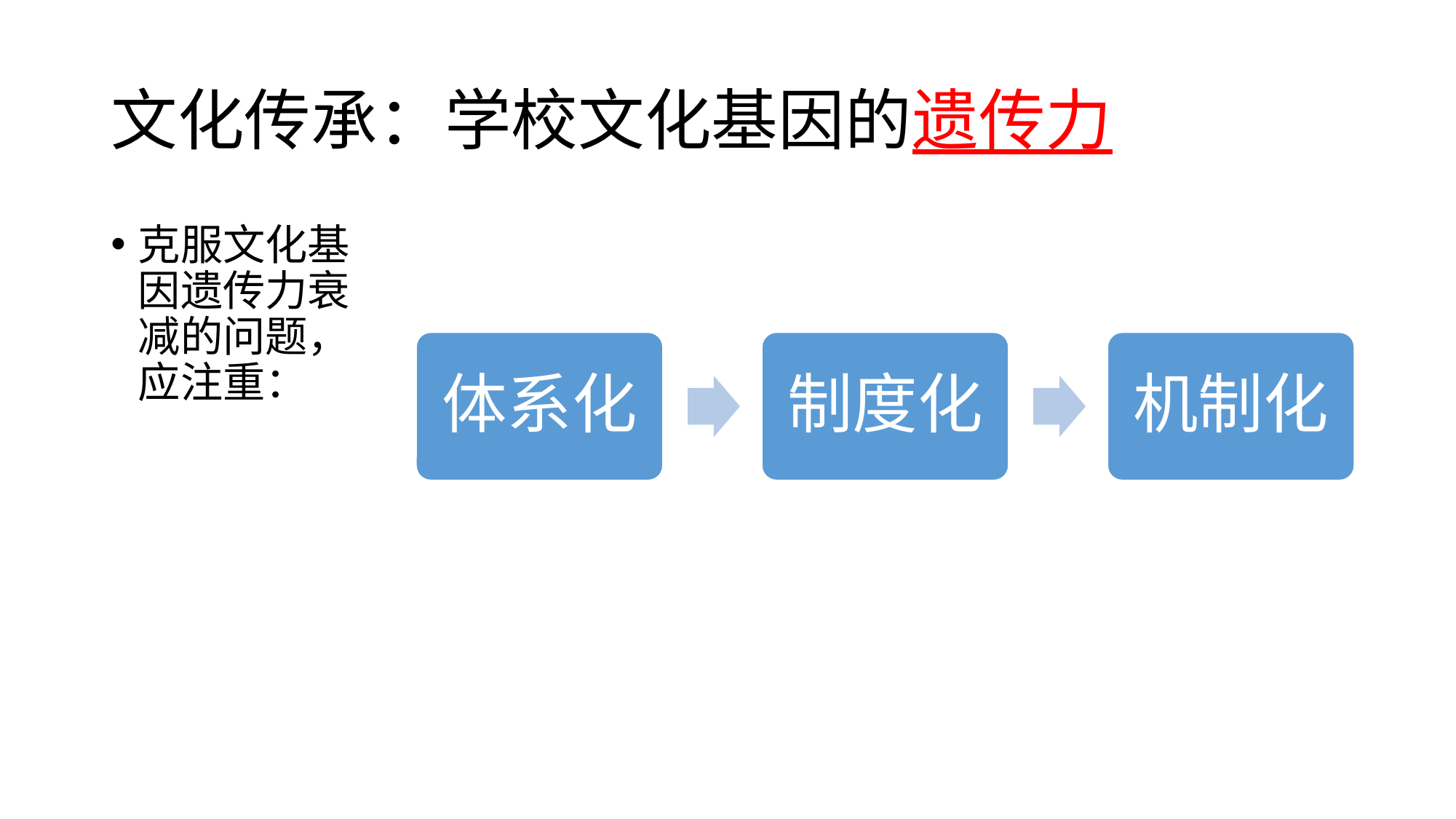

# 文化传承：学校文化基因的遗传力
克服文化基因遗传力衰减的问题，应注重：

体系化

制度化

机制化